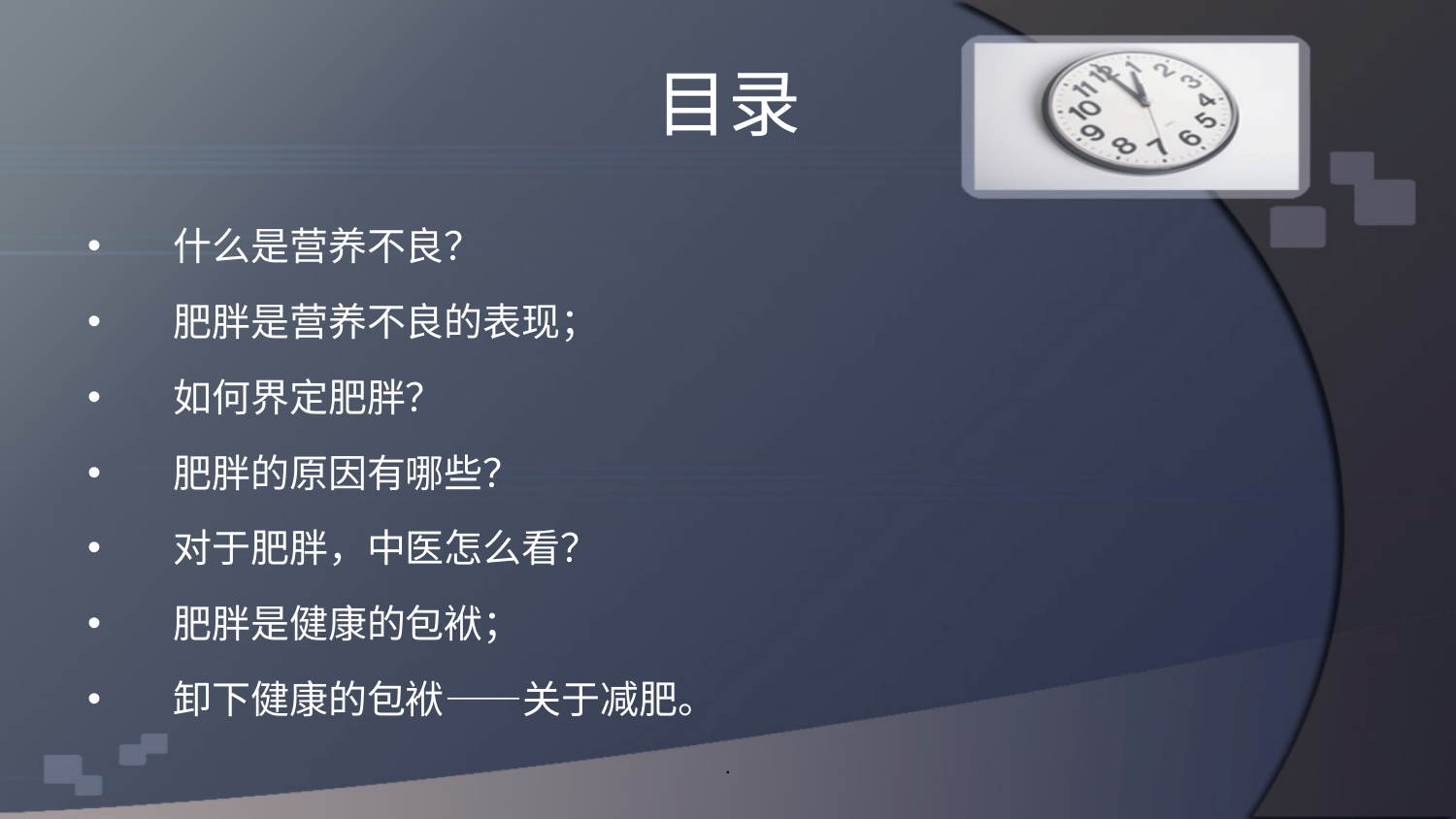

# 目录
什么是营养不良？
肥胖是营养不良的表现；
如何界定肥胖？
肥胖的原因有哪些？
对于肥胖，中医怎么看？
肥胖是健康的包袱；
卸下健康的包袱——关于减肥。

.